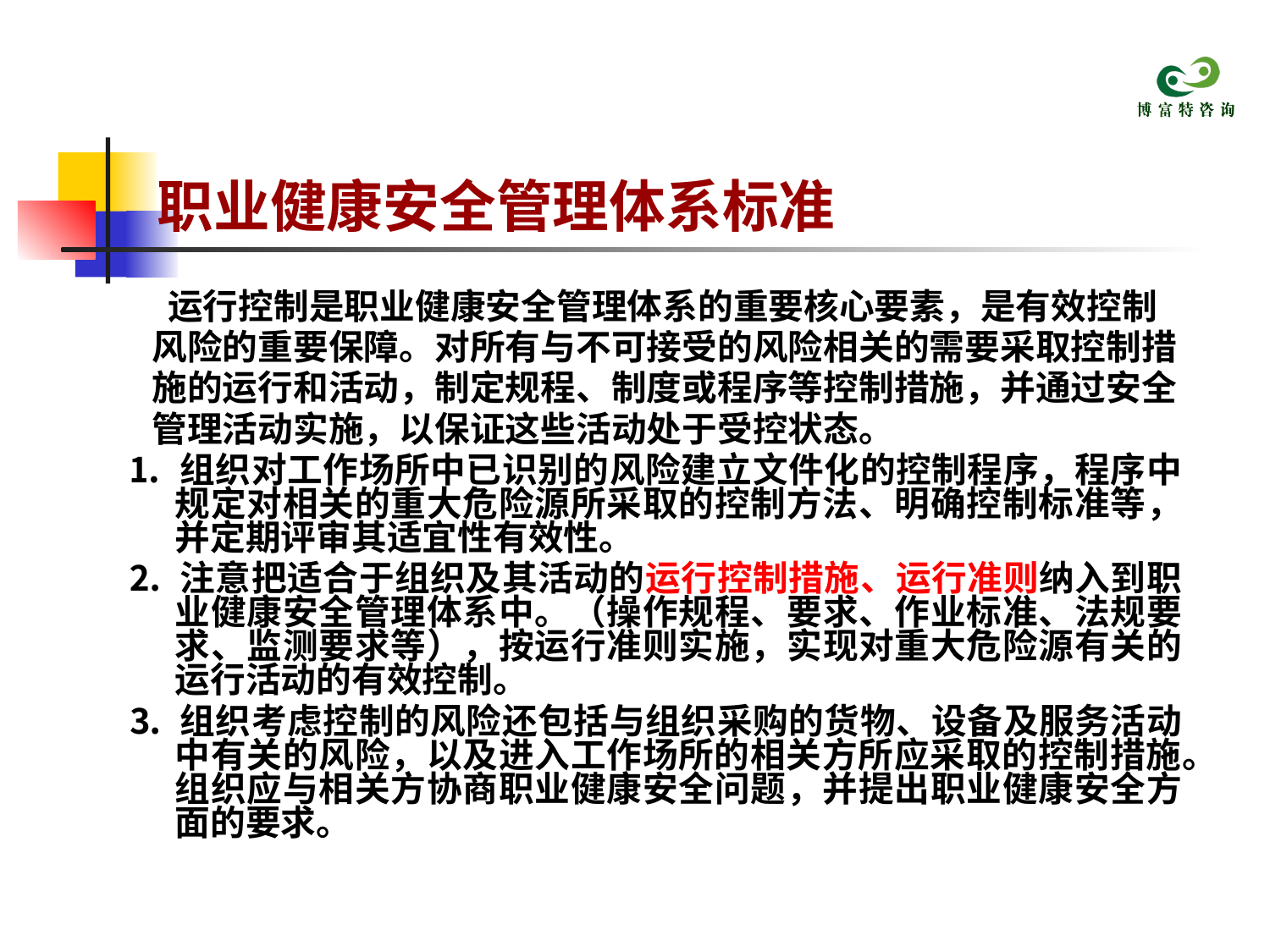

# 职业健康安全管理体系标准
       运行控制是职业健康安全管理体系的重要核心要素，是有效控制
  风险的重要保障。对所有与不可接受的风险相关的需要采取控制措
  施的运行和活动，制定规程、制度或程序等控制措施，并通过安全
  管理活动实施，以保证这些活动处于受控状态。
⒈ 组织对工作场所中已识别的风险建立文件化的控制程序，程序中规定对相关的重大危险源所采取的控制方法、明确控制标准等，并定期评审其适宜性有效性。
⒉ 注意把适合于组织及其活动的运行控制措施、运行准则纳入到职业健康安全管理体系中。（操作规程、要求、作业标准、法规要求、监测要求等），按运行准则实施，实现对重大危险源有关的运行活动的有效控制。
⒊ 组织考虑控制的风险还包括与组织采购的货物、设备及服务活动中有关的风险，以及进入工作场所的相关方所应采取的控制措施。组织应与相关方协商职业健康安全问题，并提出职业健康安全方面的要求。

92